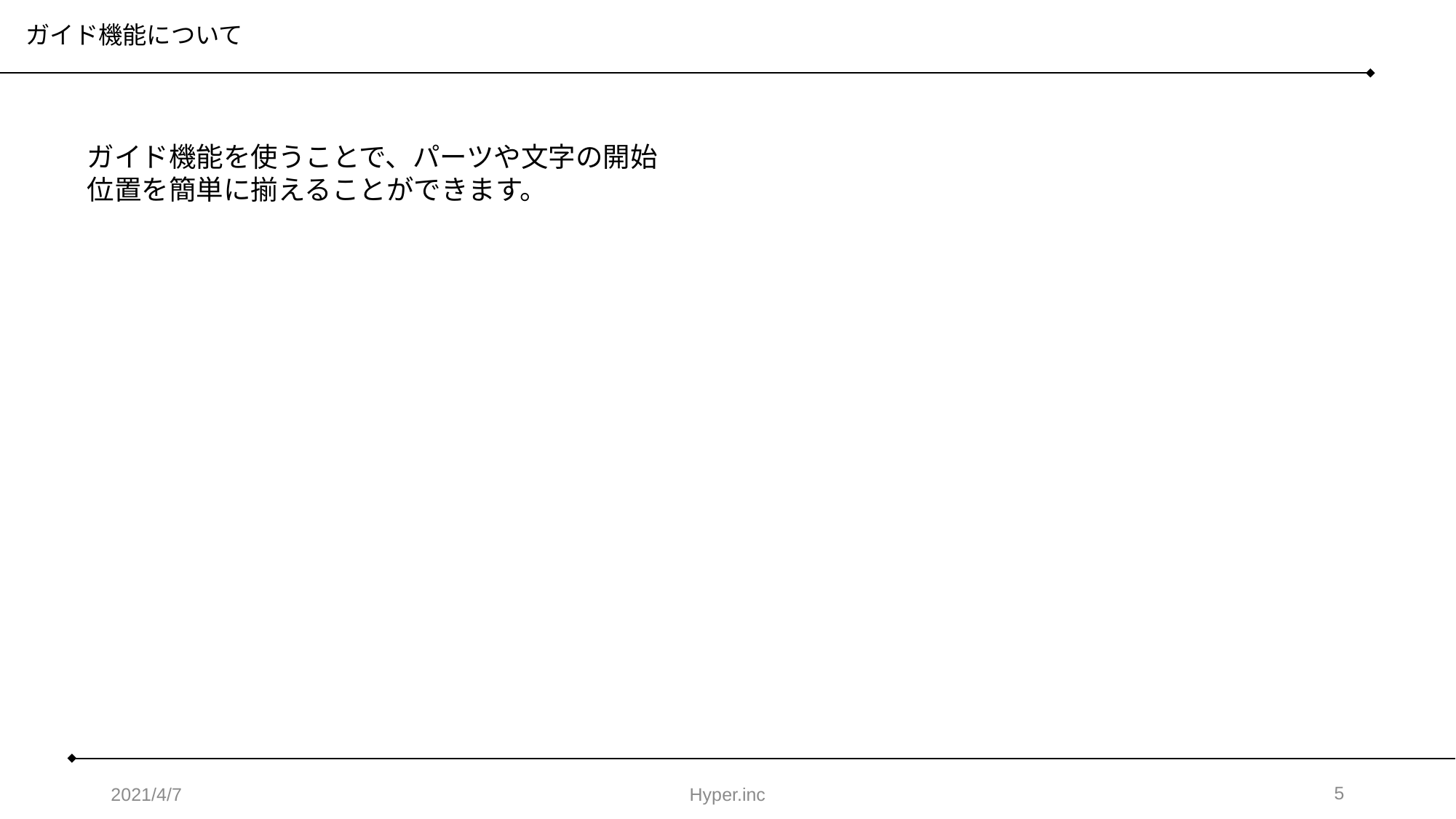

# ガイド機能について
ガイド機能を使うことで、パーツや文字の開始位置を簡単に揃えることができます。
5
Hyper.inc
2021/4/7